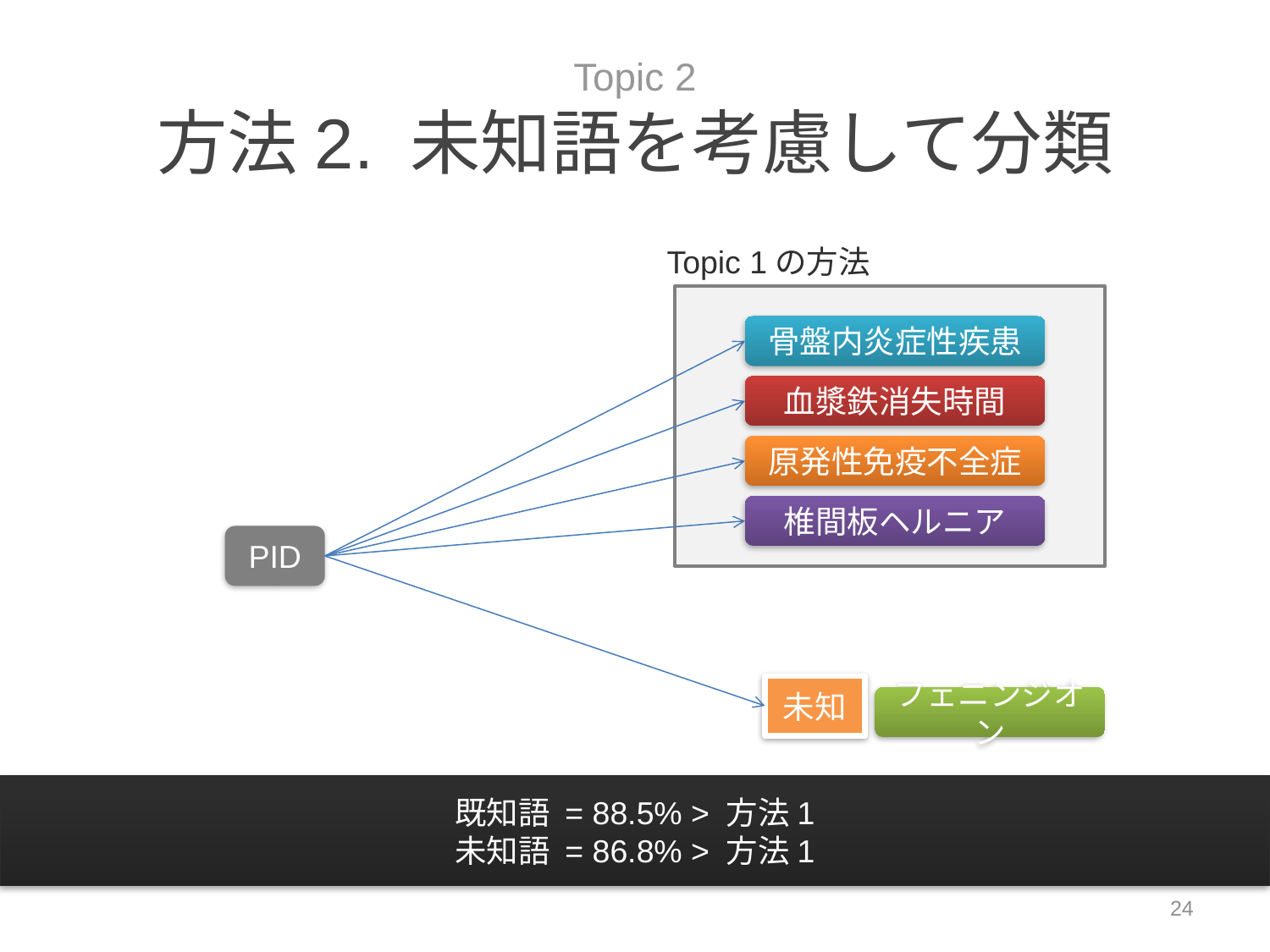

# Topic 2 方法2. 未知語を考慮して分類
Topic 1の方法

骨盤内炎症性疾患
血漿鉄消失時間
原発性免疫不全症
椎間板ヘルニア
PID
未知
フェニンジオン
既知語 = 88.5% > 方法1
未知語 = 86.8% > 方法1
24